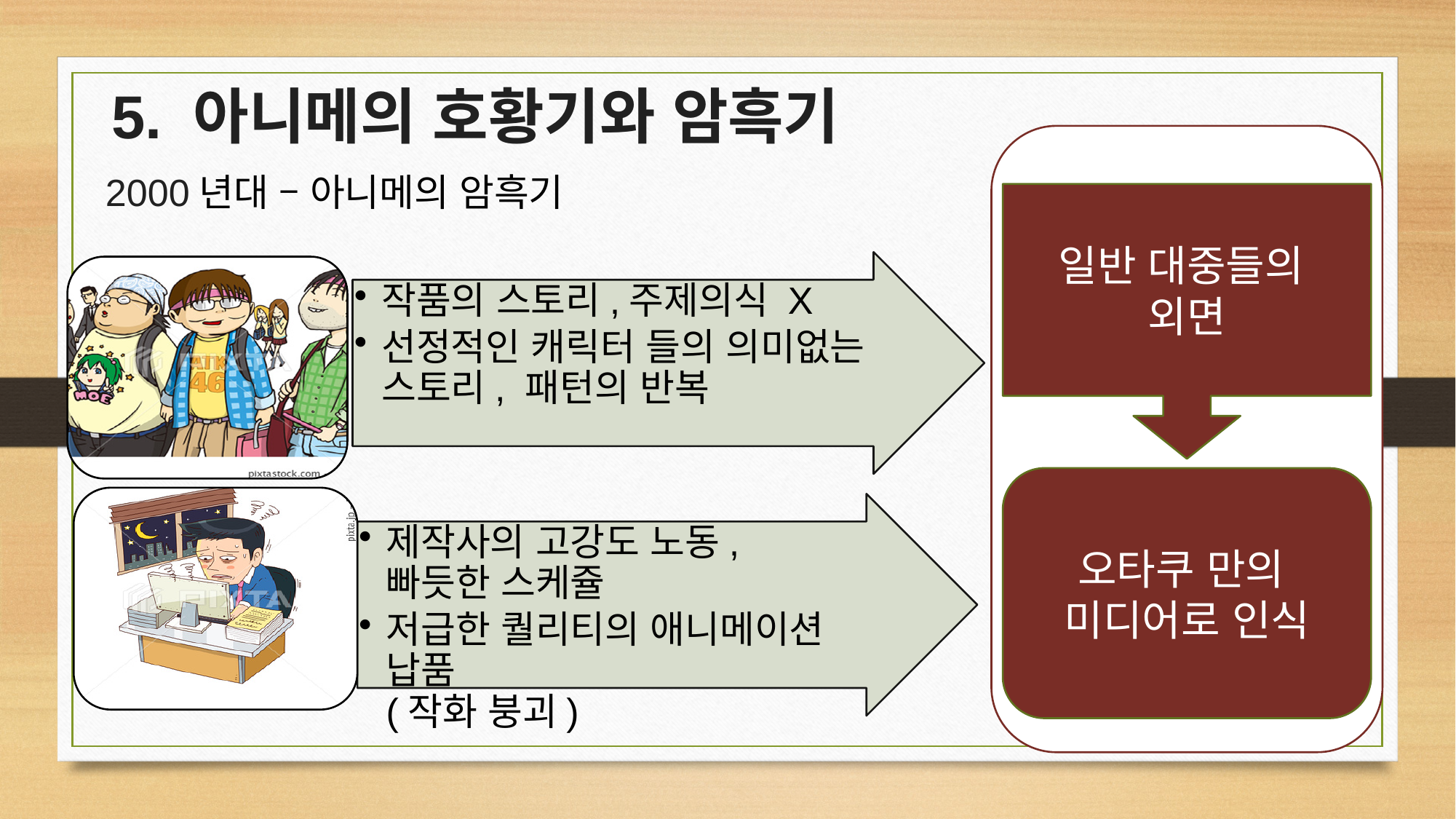

5. 아니메의 호황기와 암흑기

2000년대 – 아니메의 암흑기
일반 대중들의
외면
작품의 스토리,주제의식 X
선정적인 캐릭터 들의 의미없는 스토리, 패턴의 반복

오타쿠 만의
미디어로 인식

제작사의 고강도 노동,
빠듯한 스케쥴
저급한 퀄리티의 애니메이션 납품
(작화 붕괴)